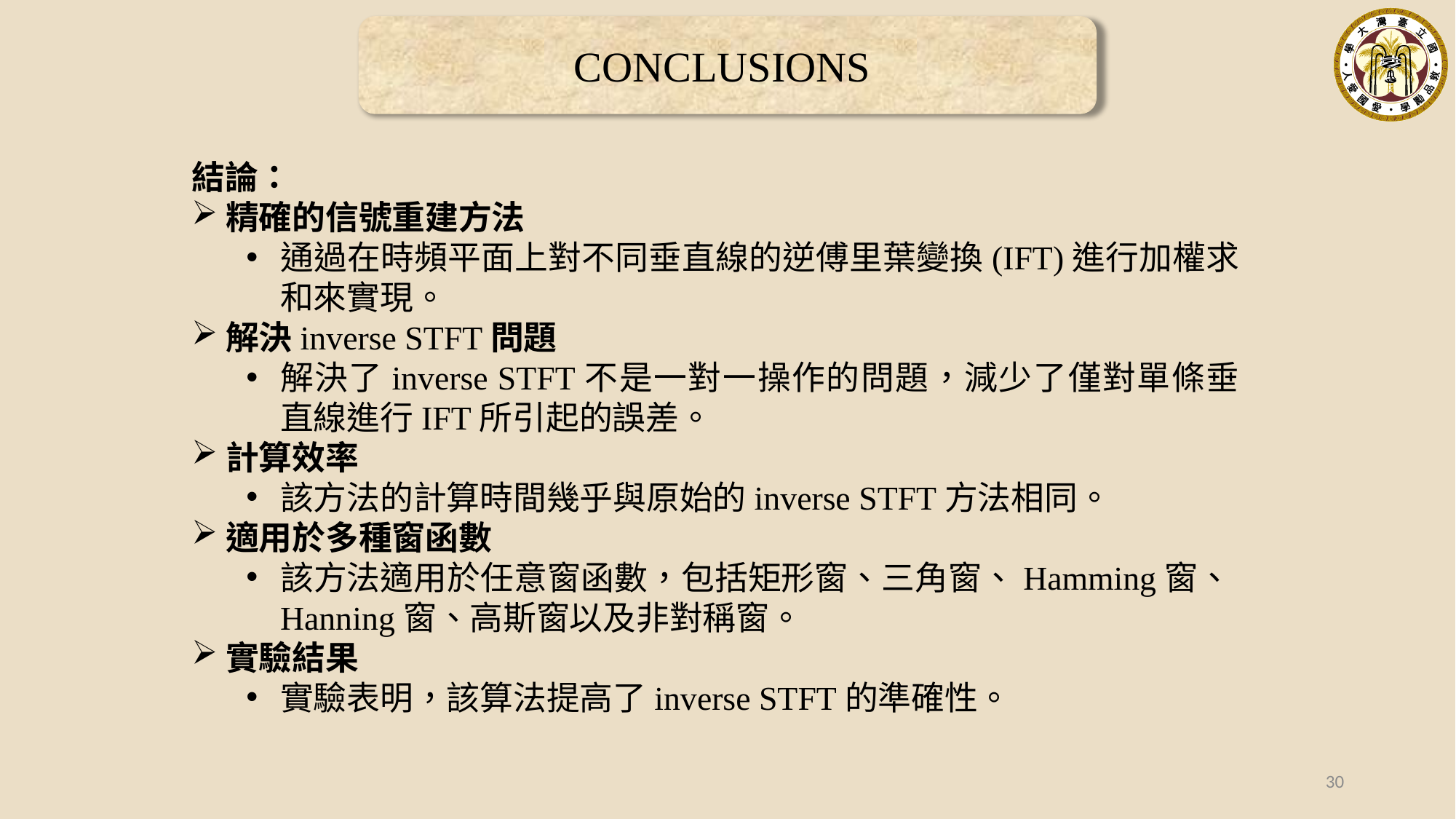

CONCLUSIONS
結論：
精確的信號重建方法
通過在時頻平面上對不同垂直線的逆傅里葉變換(IFT)進行加權求和來實現。
解決inverse STFT問題
解決了inverse STFT不是一對一操作的問題，減少了僅對單條垂直線進行IFT所引起的誤差。
計算效率
該方法的計算時間幾乎與原始的inverse STFT方法相同。
適用於多種窗函數
該方法適用於任意窗函數，包括矩形窗、三角窗、Hamming窗、Hanning窗、高斯窗以及非對稱窗。
實驗結果
實驗表明，該算法提高了inverse STFT的準確性。
30